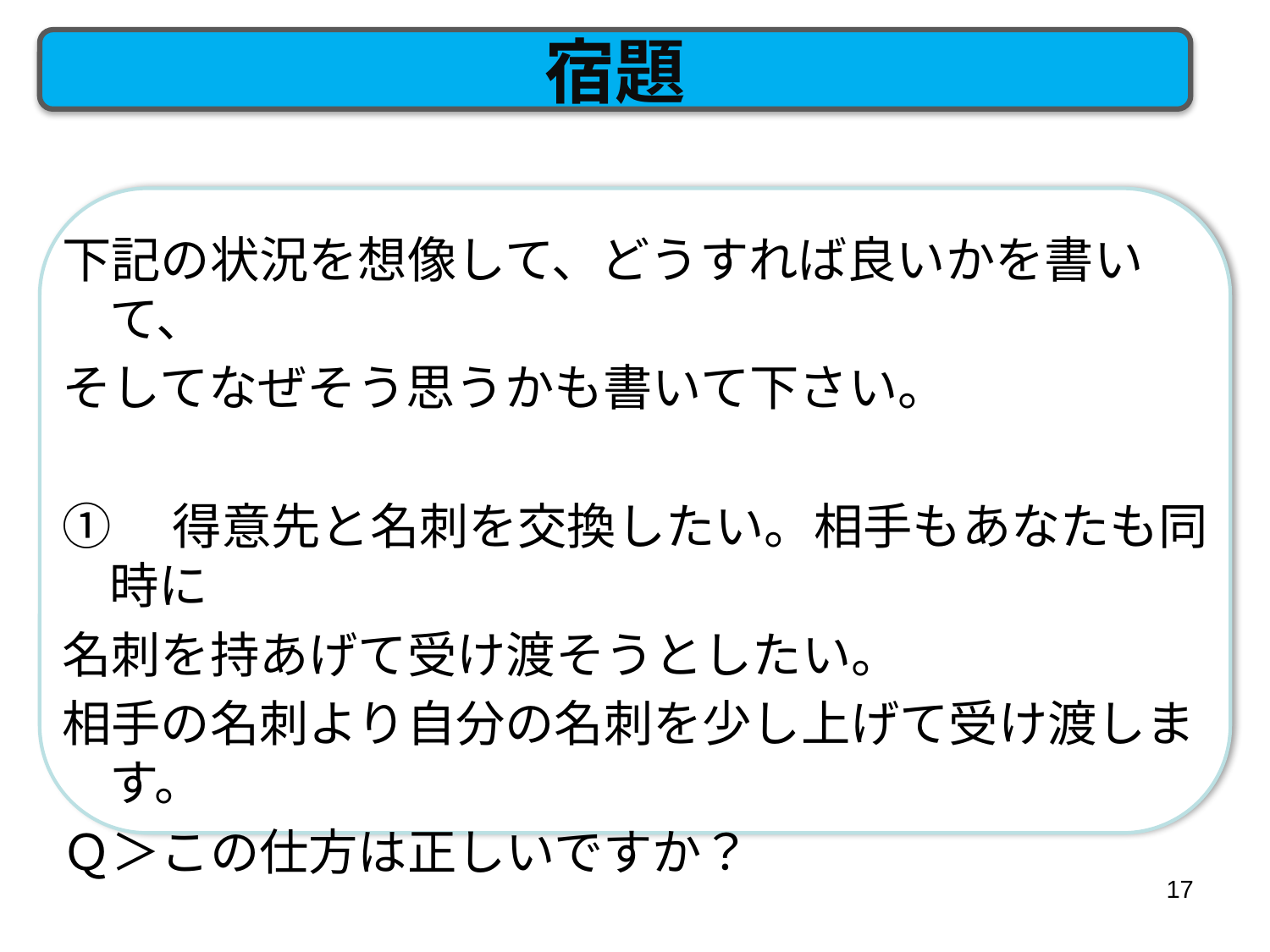

宿題

下記の状況を想像して、どうすれば良いかを書いて、
そしてなぜそう思うかも書いて下さい。

①　得意先と名刺を交換したい。相手もあなたも同時に
名刺を持あげて受け渡そうとしたい。
相手の名刺より自分の名刺を少し上げて受け渡します。
Ｑ＞この仕方は正しいですか？

17